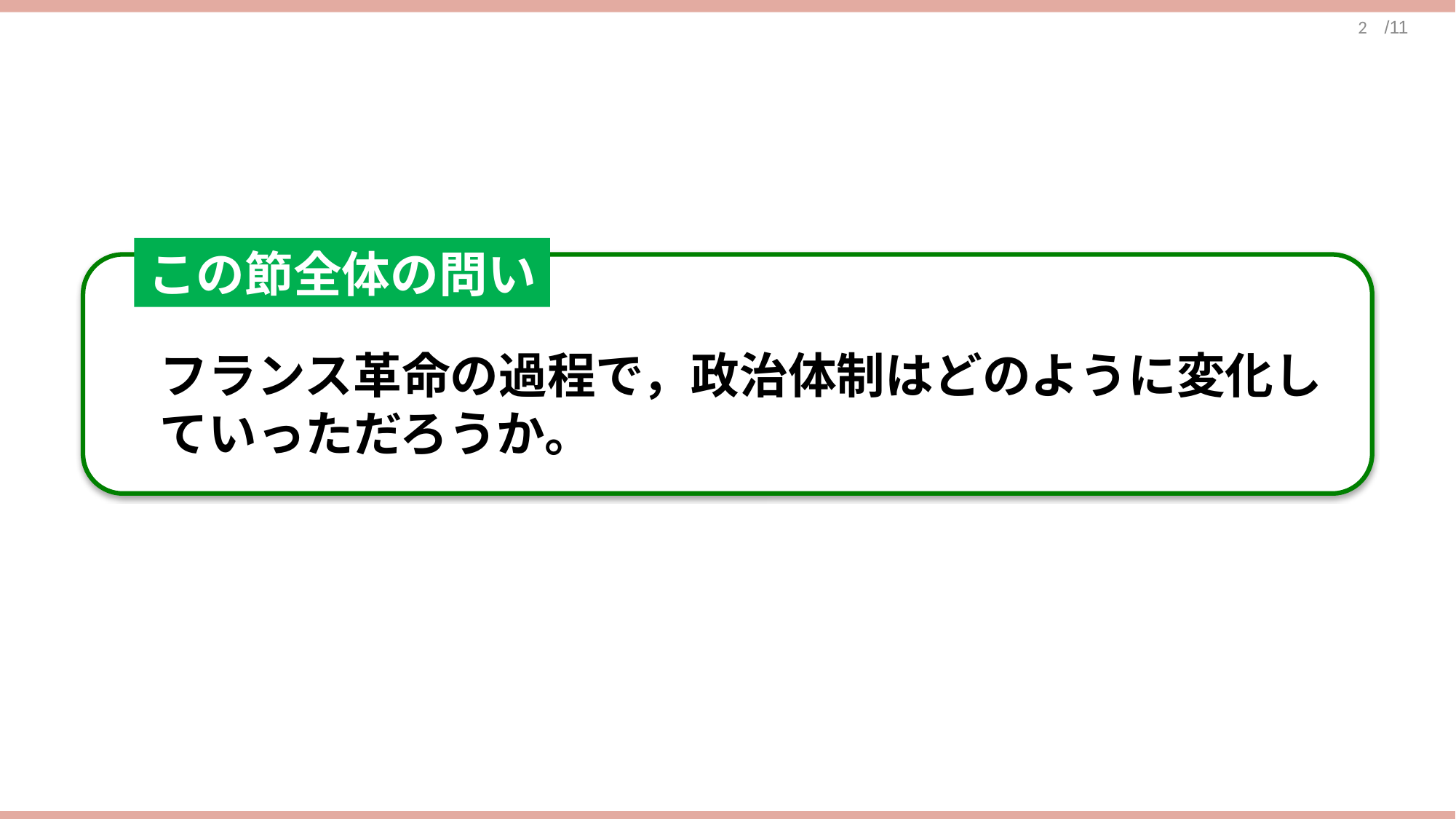

この節全体の問い

フランス革命の過程で，政治体制はどのように変化していっただろうか。